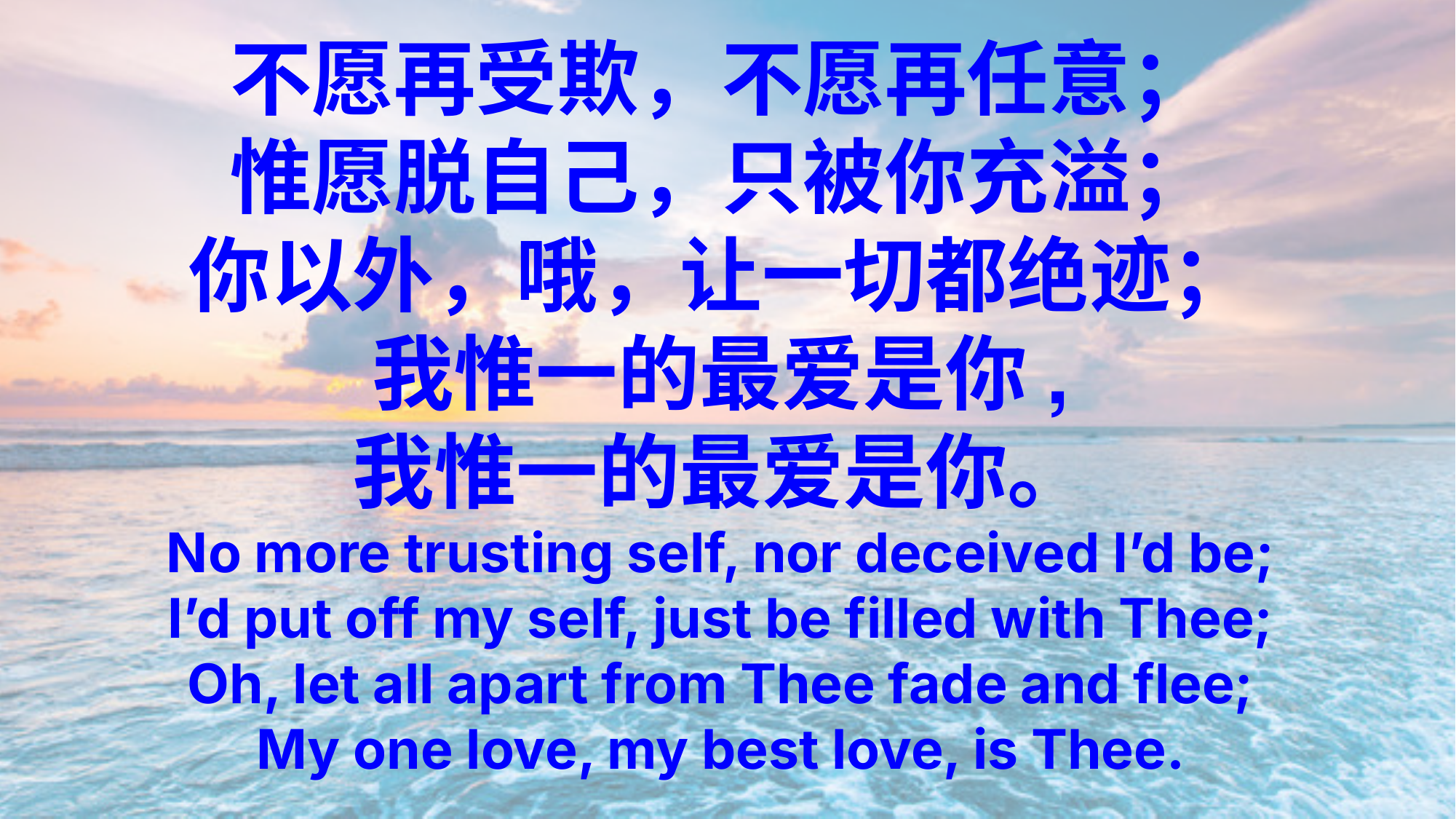

不愿再受欺，不愿再任意；
惟愿脱自己，只被你充溢；
你以外，哦，让一切都绝迹；
我惟一的最爱是你,
我惟一的最爱是你。
No more trusting self, nor deceived I’d be;
I’d put off my self, just be filled with Thee;
Oh, let all apart from Thee fade and flee;
My one love, my best love, is Thee.